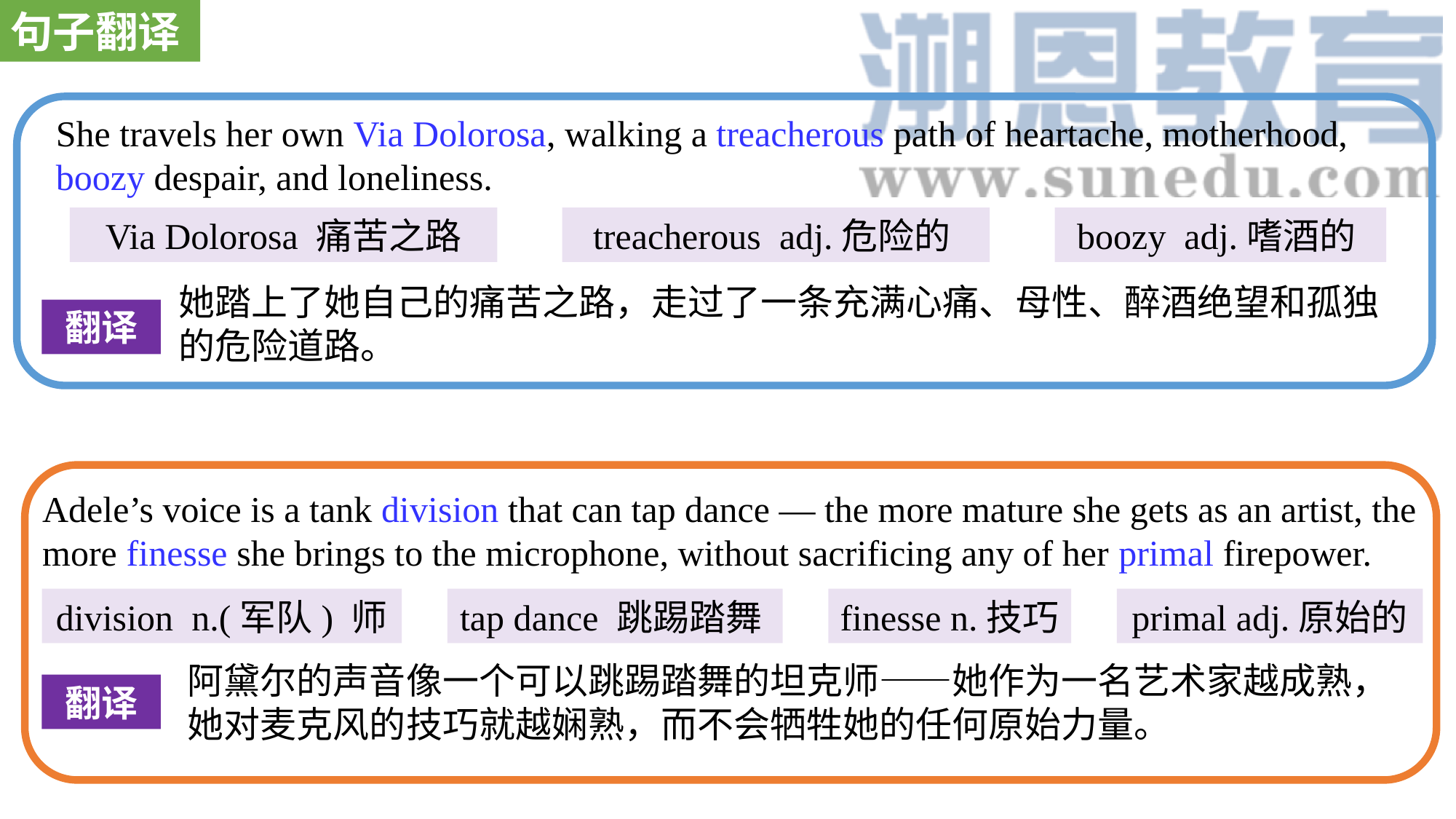

句子翻译

She travels her own Via Dolorosa, walking a treacherous path of heartache, motherhood, boozy despair, and loneliness.
Via Dolorosa 痛苦之路
treacherous  adj.危险的
boozy  adj.嗜酒的
她踏上了她自己的痛苦之路，走过了一条充满心痛、母性、醉酒绝望和孤独的危险道路。
翻译

Adele’s voice is a tank division that can tap dance — the more mature she gets as an artist, the more finesse she brings to the microphone, without sacrificing any of her primal firepower.
division  n.(军队) 师
tap dance 跳踢踏舞
finesse n.技巧
primal adj.原始的
阿黛尔的声音像一个可以跳踢踏舞的坦克师——她作为一名艺术家越成熟，她对麦克风的技巧就越娴熟，而不会牺牲她的任何原始力量。
翻译